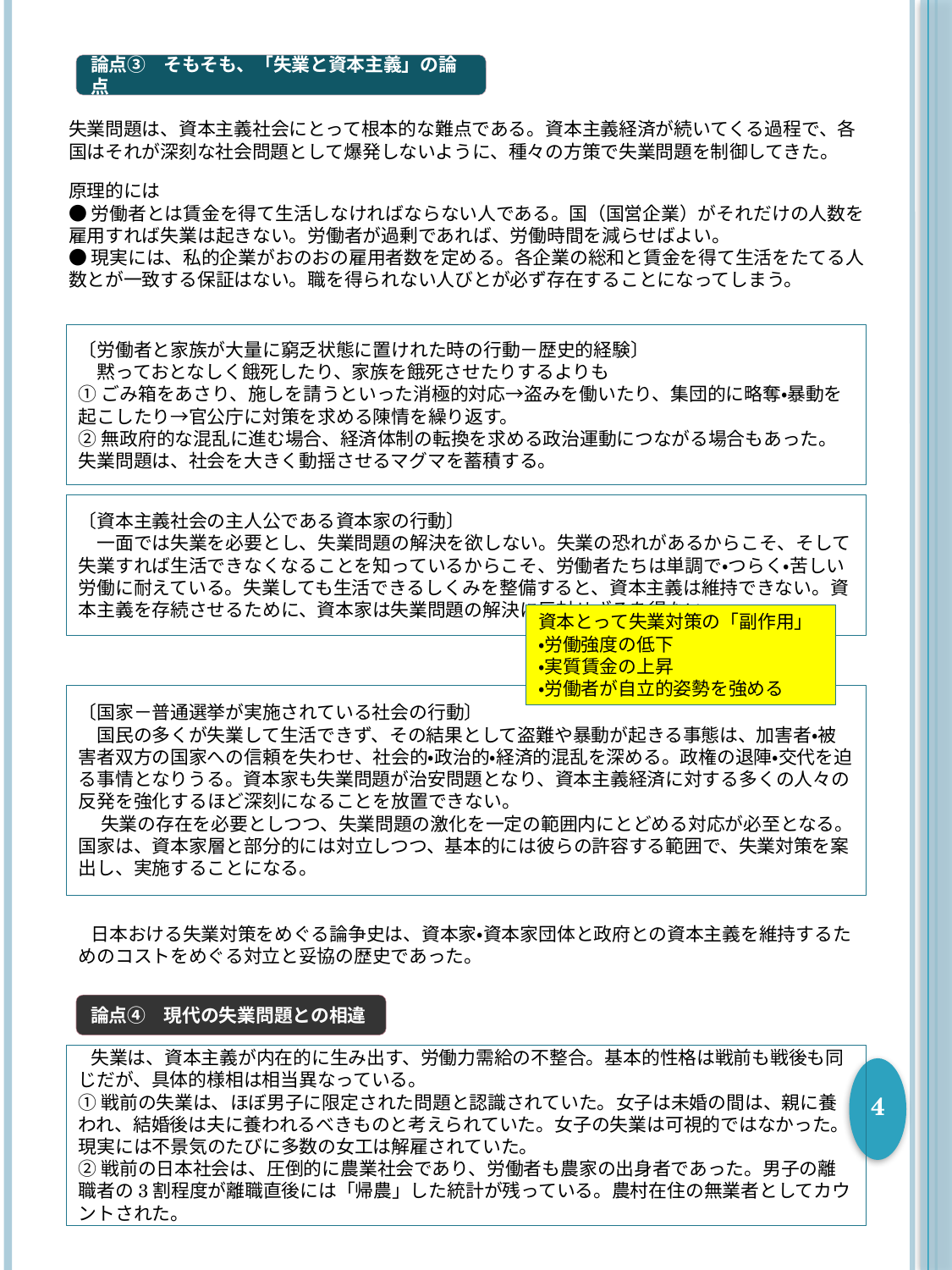

#
論点③　そもそも、「失業と資本主義」の論点
失業問題は、資本主義社会にとって根本的な難点である。資本主義経済が続いてくる過程で、各国はそれが深刻な社会問題として爆発しないように、種々の方策で失業問題を制御してきた。
原理的には
●労働者とは賃金を得て生活しなければならない人である。国（国営企業）がそれだけの人数を雇用すれば失業は起きない。労働者が過剰であれば、労働時間を減らせばよい。
●現実には、私的企業がおのおの雇用者数を定める。各企業の総和と賃金を得て生活をたてる人数とが一致する保証はない。職を得られない人びとが必ず存在することになってしまう。
〔労働者と家族が大量に窮乏状態に置けれた時の行動－歴史的経験〕
　黙っておとなしく餓死したり、家族を餓死させたりするよりも
①ごみ箱をあさり、施しを請うといった消極的対応→盗みを働いたり、集団的に略奪・暴動を起こしたり→官公庁に対策を求める陳情を繰り返す。
②無政府的な混乱に進む場合、経済体制の転換を求める政治運動につながる場合もあった。
失業問題は、社会を大きく動揺させるマグマを蓄積する。
〔資本主義社会の主人公である資本家の行動〕
　一面では失業を必要とし、失業問題の解決を欲しない。失業の恐れがあるからこそ、そして失業すれば生活できなくなることを知っているからこそ、労働者たちは単調で・つらく・苦しい労働に耐えている。失業しても生活できるしくみを整備すると、資本主義は維持できない。資本主義を存続させるために、資本家は失業問題の解決に反対せざるを得ない。→
資本とって失業対策の「副作用」
・労働強度の低下
・実質賃金の上昇
・労働者が自立的姿勢を強める
〔国家－普通選挙が実施されている社会の行動〕
　国民の多くが失業して生活できず、その結果として盗難や暴動が起きる事態は、加害者・被害者双方の国家への信頼を失わせ、社会的・政治的・経済的混乱を深める。政権の退陣・交代を迫る事情となりうる。資本家も失業問題が治安問題となり、資本主義経済に対する多くの人々の反発を強化するほど深刻になることを放置できない。
　 失業の存在を必要としつつ、失業問題の激化を一定の範囲内にとどめる対応が必至となる。国家は、資本家層と部分的には対立しつつ、基本的には彼らの許容する範囲で、失業対策を案出し、実施することになる。
  日本おける失業対策をめぐる論争史は、資本家・資本家団体と政府との資本主義を維持するためのコストをめぐる対立と妥協の歴史であった。

論点④　現代の失業問題との相違
  失業は、資本主義が内在的に生み出す、労働力需給の不整合。基本的性格は戦前も戦後も同じだが、具体的様相は相当異なっている。
①戦前の失業は、ほぼ男子に限定された問題と認識されていた。女子は未婚の間は、親に養われ、結婚後は夫に養われるべきものと考えられていた。女子の失業は可視的ではなかった。現実には不景気のたびに多数の女工は解雇されていた。
②戦前の日本社会は、圧倒的に農業社会であり、労働者も農家の出身者であった。男子の離職者の3割程度が離職直後には「帰農」した統計が残っている。農村在住の無業者としてカウントされた。
4